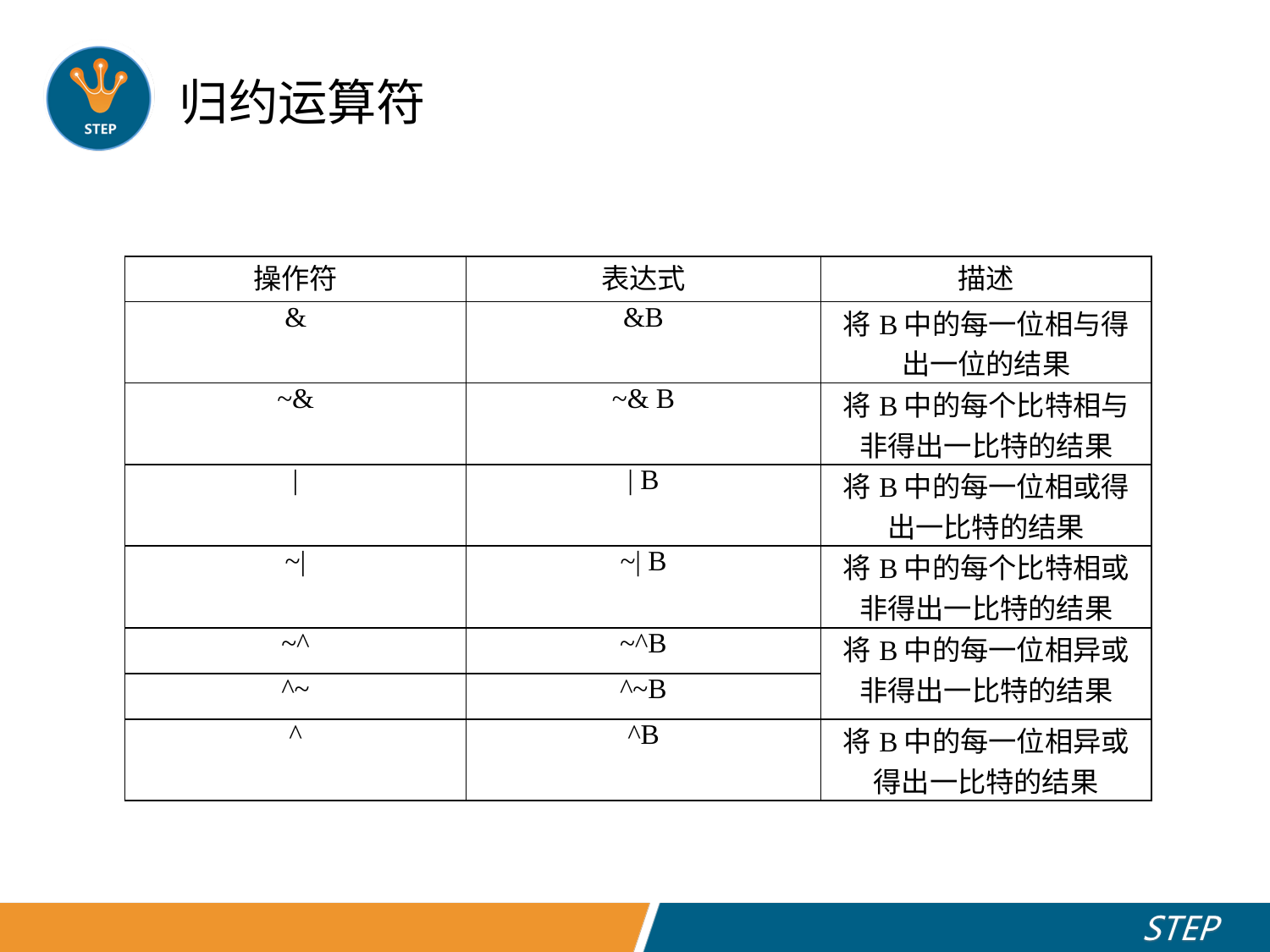

# 归约运算符
| 操作符 | 表达式 | 描述 |
| --- | --- | --- |
| & | &B | 将B中的每一位相与得出一位的结果 |
| ~& | ~& B | 将B中的每个比特相与非得出一比特的结果 |
| | | | B | 将B中的每一位相或得出一比特的结果 |
| ~| | ~| B | 将B中的每个比特相或非得出一比特的结果 |
| ~^ | ~^B | 将B中的每一位相异或非得出一比特的结果 |
| ^~ | ^~B |  |
| ^ | ^B | 将B中的每一位相异或得出一比特的结果 |